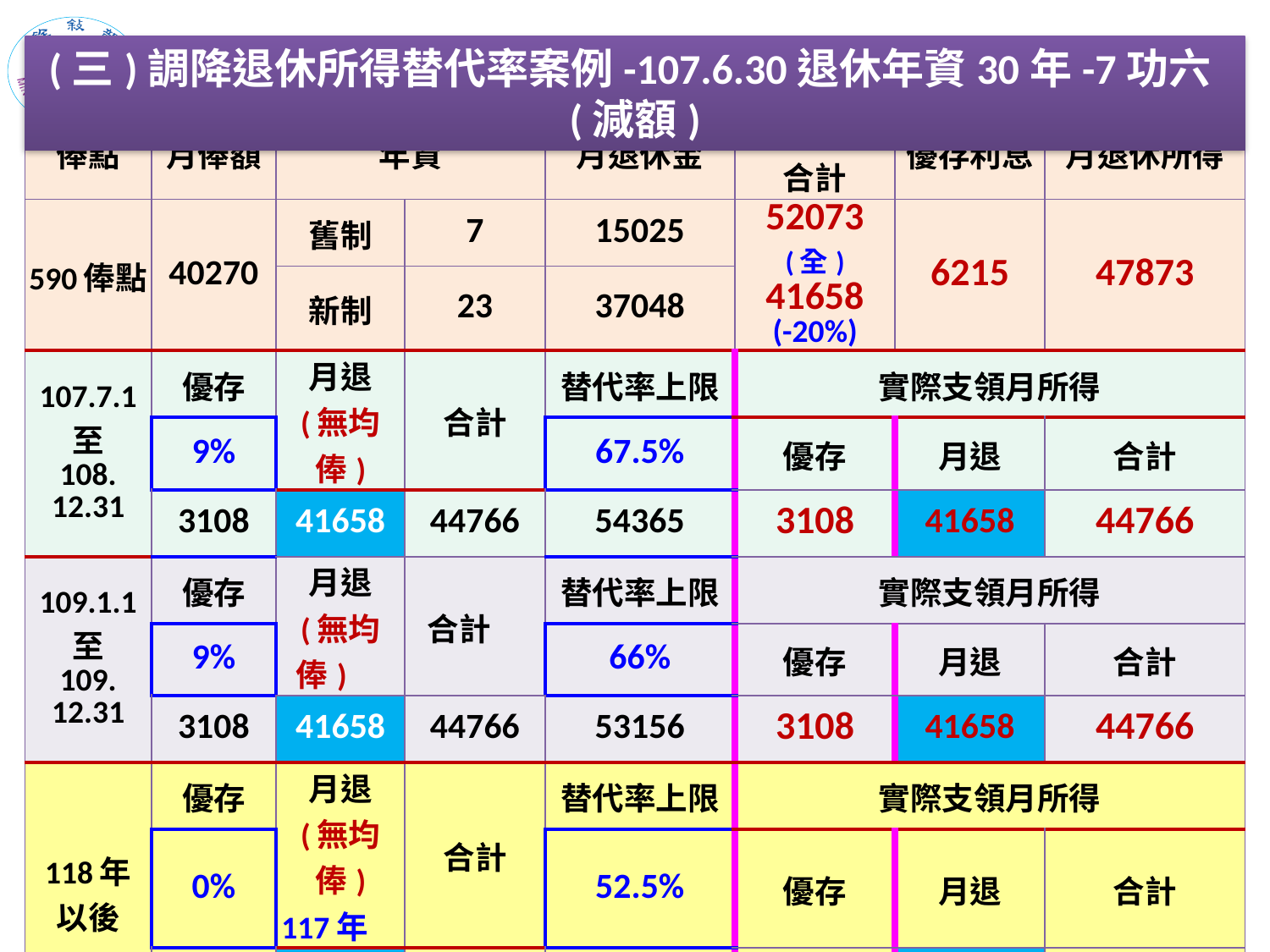

(三)調降退休所得替代率案例-107.6.30退休年資30年-7功六(減額)
| 俸點 | 月俸額 | 年資 |  | 月退休金 | 月退休金合計 | 優存利息 | 月退休所得 |
| --- | --- | --- | --- | --- | --- | --- | --- |
| 590俸點 | 40270 | 舊制 | 7 | 15025 | 52073(全) 41658 (-20%) | 6215 | 47873 |
|  |  | 新制 | 23 | 37048 |  |  |  |
| 107.7.1 至 108. 12.31 | 優存 | 月退 (無均俸) | 合計 | 替代率上限 | 實際支領月所得 |  |  |
|  | 9% |  |  | 67.5% | 優存 | 月退 | 合計 |
|  | 3108 | 41658 | 44766 | 54365 | 3108 | 41658 | 44766 |
| 109.1.1 至 109. 12.31 | 優存 | 月退 (無均俸) | 合計 | 替代率上限 | 實際支領月所得 |  |  |
|  | 9% |  |  | 66% | 優存 | 月退 | 合計 |
|  | 3108 | 41658 | 44766 | 53156 | 3108 | 41658 | 44766 |
| 118年 以後 | 優存 | 月退 (無均俸) 117年 | 合計 | 替代率上限 | 實際支領月所得 |  |  |
|  | 0% |  |  | 52.5% | 優存 | 月退 | 合計 |
|  | 0 | 41658 | 41,658 | 42284 | 0 | 41658 | 41658 |
84